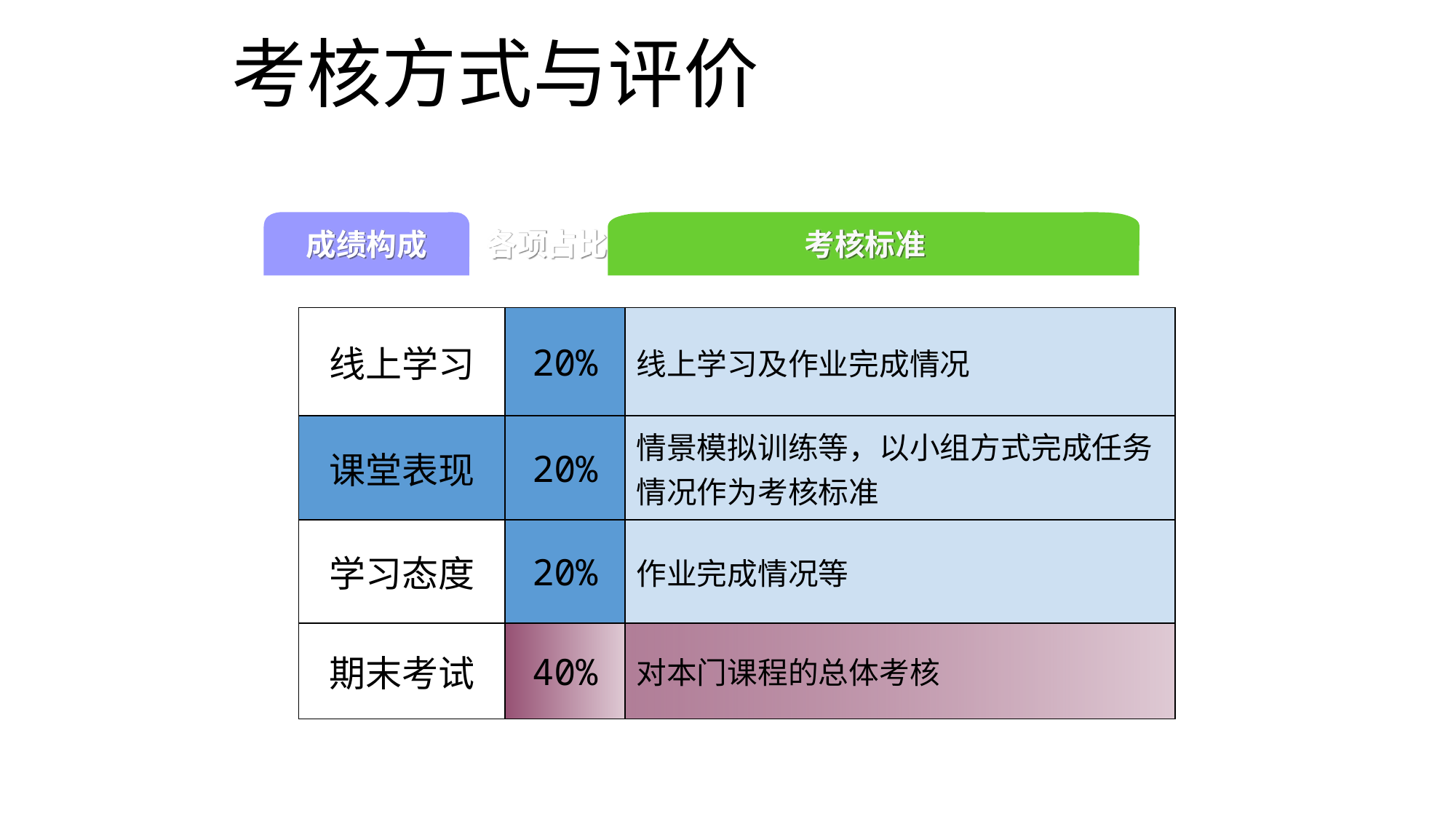

# 考核方式与评价

成绩构成
各项占比
考核标准
| 线上学习 | 20% | 线上学习及作业完成情况 |
| --- | --- | --- |
| 课堂表现 | 20% | 情景模拟训练等，以小组方式完成任务情况作为考核标准 |
| 学习态度 | 20% | 作业完成情况等 |
| 期末考试 | 40% | 对本门课程的总体考核 |